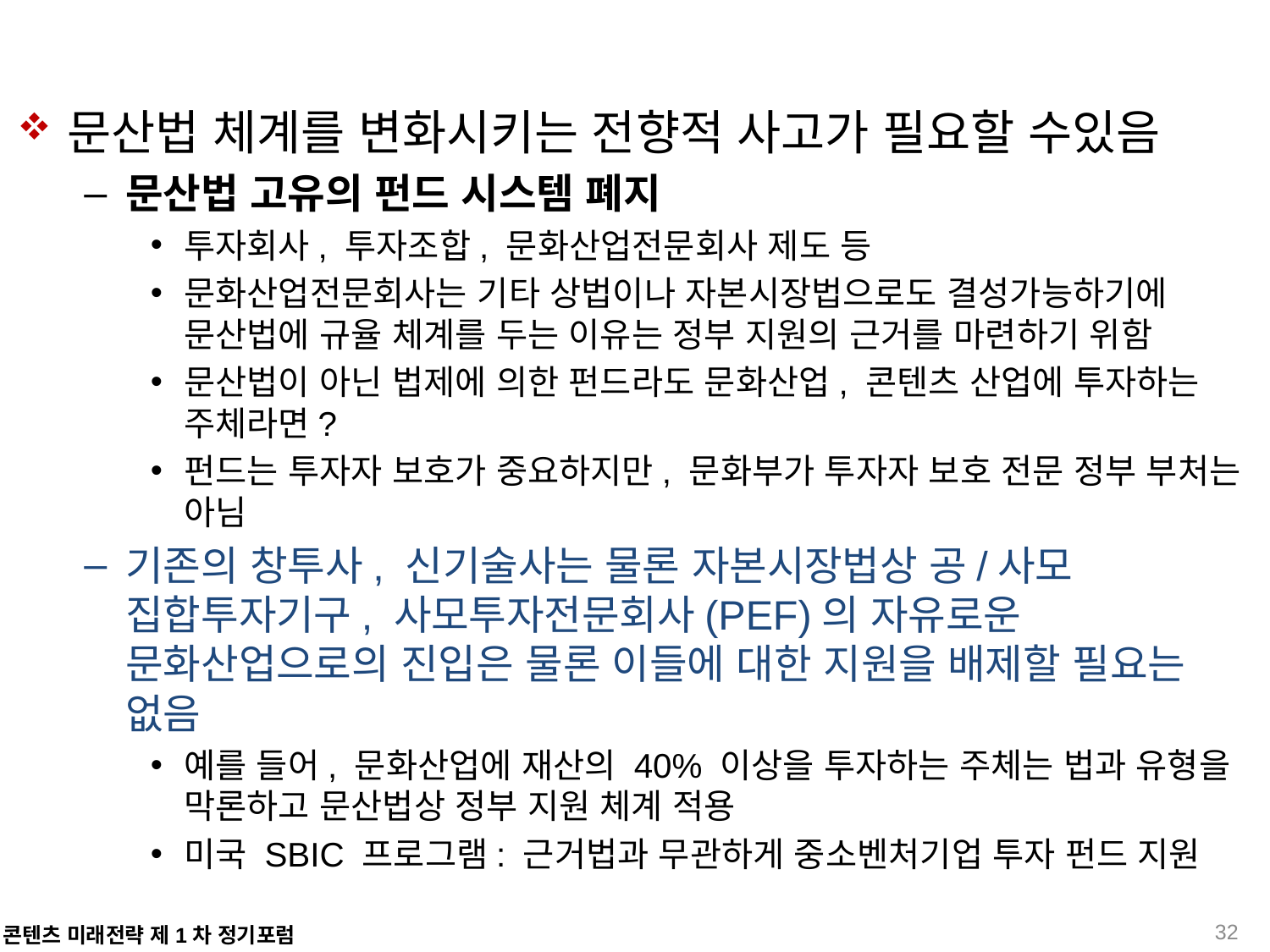

문산법 체계를 변화시키는 전향적 사고가 필요할 수있음
문산법 고유의 펀드 시스템 폐지
투자회사, 투자조합, 문화산업전문회사 제도 등
문화산업전문회사는 기타 상법이나 자본시장법으로도 결성가능하기에 문산법에 규율 체계를 두는 이유는 정부 지원의 근거를 마련하기 위함
문산법이 아닌 법제에 의한 펀드라도 문화산업, 콘텐츠 산업에 투자하는 주체라면?
펀드는 투자자 보호가 중요하지만, 문화부가 투자자 보호 전문 정부 부처는 아님
기존의 창투사, 신기술사는 물론 자본시장법상 공/사모 집합투자기구, 사모투자전문회사(PEF)의 자유로운 문화산업으로의 진입은 물론 이들에 대한 지원을 배제할 필요는 없음
예를 들어, 문화산업에 재산의 40% 이상을 투자하는 주체는 법과 유형을 막론하고 문산법상 정부 지원 체계 적용
미국 SBIC 프로그램: 근거법과 무관하게 중소벤처기업 투자 펀드 지원
32